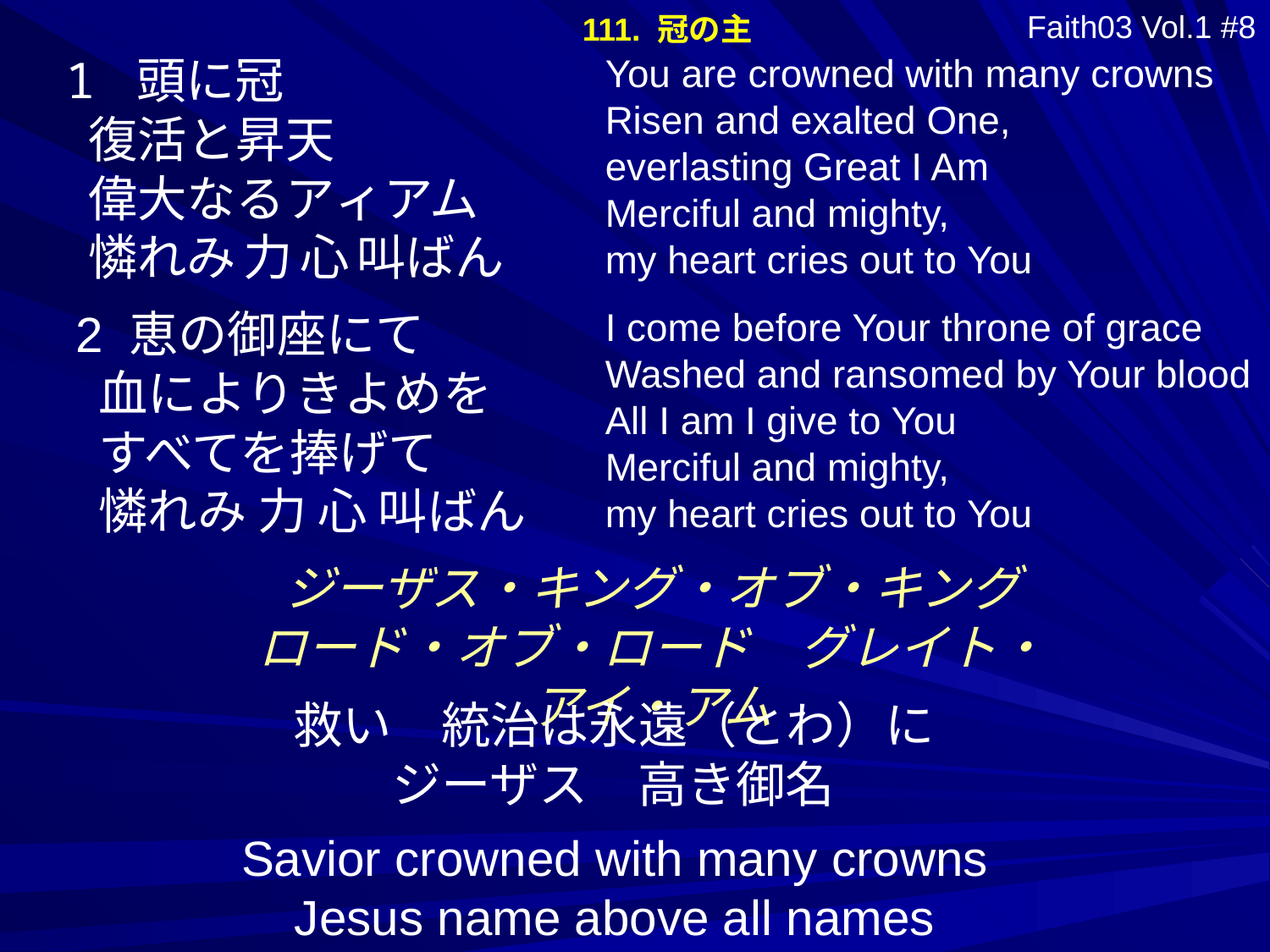

111. 冠の主
Faith03 Vol.1 #8
1 頭に冠
 復活と昇天
 偉大なるアィアム
 憐れみ 力 心 叫ばん
You are crowned with many crowns
Risen and exalted One,
everlasting Great I Am
Merciful and mighty,
my heart cries out to You
2 恵の御座にて
 血によりきよめを
 すべてを捧げて
 憐れみ 力 心 叫ばん
I come before Your throne of grace
Washed and ransomed by Your blood
All I am I give to You
Merciful and mighty,
my heart cries out to You
ジーザス・キング・オブ・キング
ロード・オブ・ロード　グレイト・アイ・アム
救い　統治は永遠（とわ）に
ジーザス　高き御名
Savior crowned with many crowns
Jesus name above all names